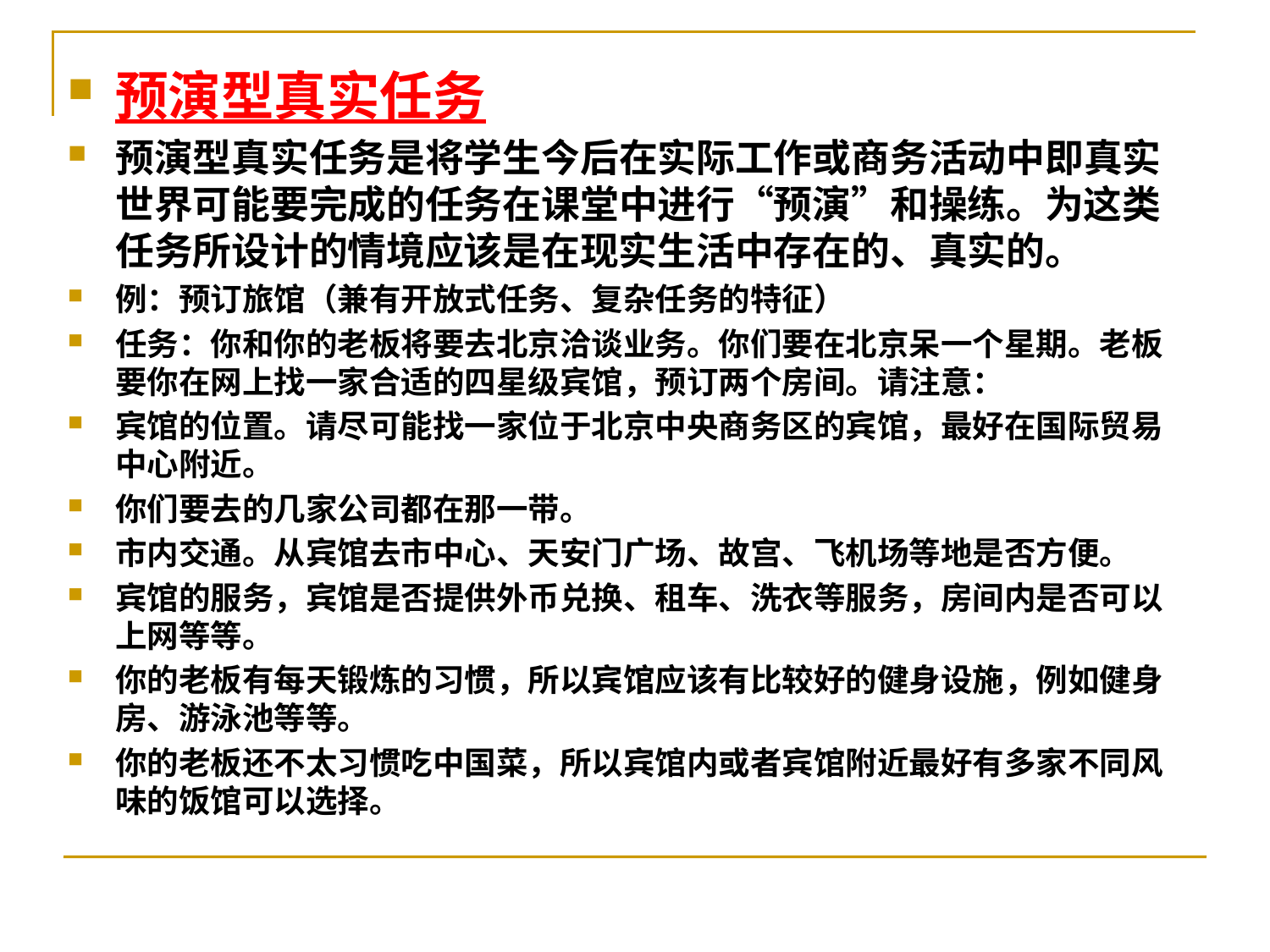

预演型真实任务
预演型真实任务是将学生今后在实际工作或商务活动中即真实世界可能要完成的任务在课堂中进行“预演”和操练。为这类任务所设计的情境应该是在现实生活中存在的、真实的。
例：预订旅馆（兼有开放式任务、复杂任务的特征）
任务：你和你的老板将要去北京洽谈业务。你们要在北京呆一个星期。老板要你在网上找一家合适的四星级宾馆，预订两个房间。请注意：
宾馆的位置。请尽可能找一家位于北京中央商务区的宾馆，最好在国际贸易中心附近。
你们要去的几家公司都在那一带。
市内交通。从宾馆去市中心、天安门广场、故宫、飞机场等地是否方便。
宾馆的服务，宾馆是否提供外币兑换、租车、洗衣等服务，房间内是否可以上网等等。
你的老板有每天锻炼的习惯，所以宾馆应该有比较好的健身设施，例如健身房、游泳池等等。
你的老板还不太习惯吃中国菜，所以宾馆内或者宾馆附近最好有多家不同风味的饭馆可以选择。